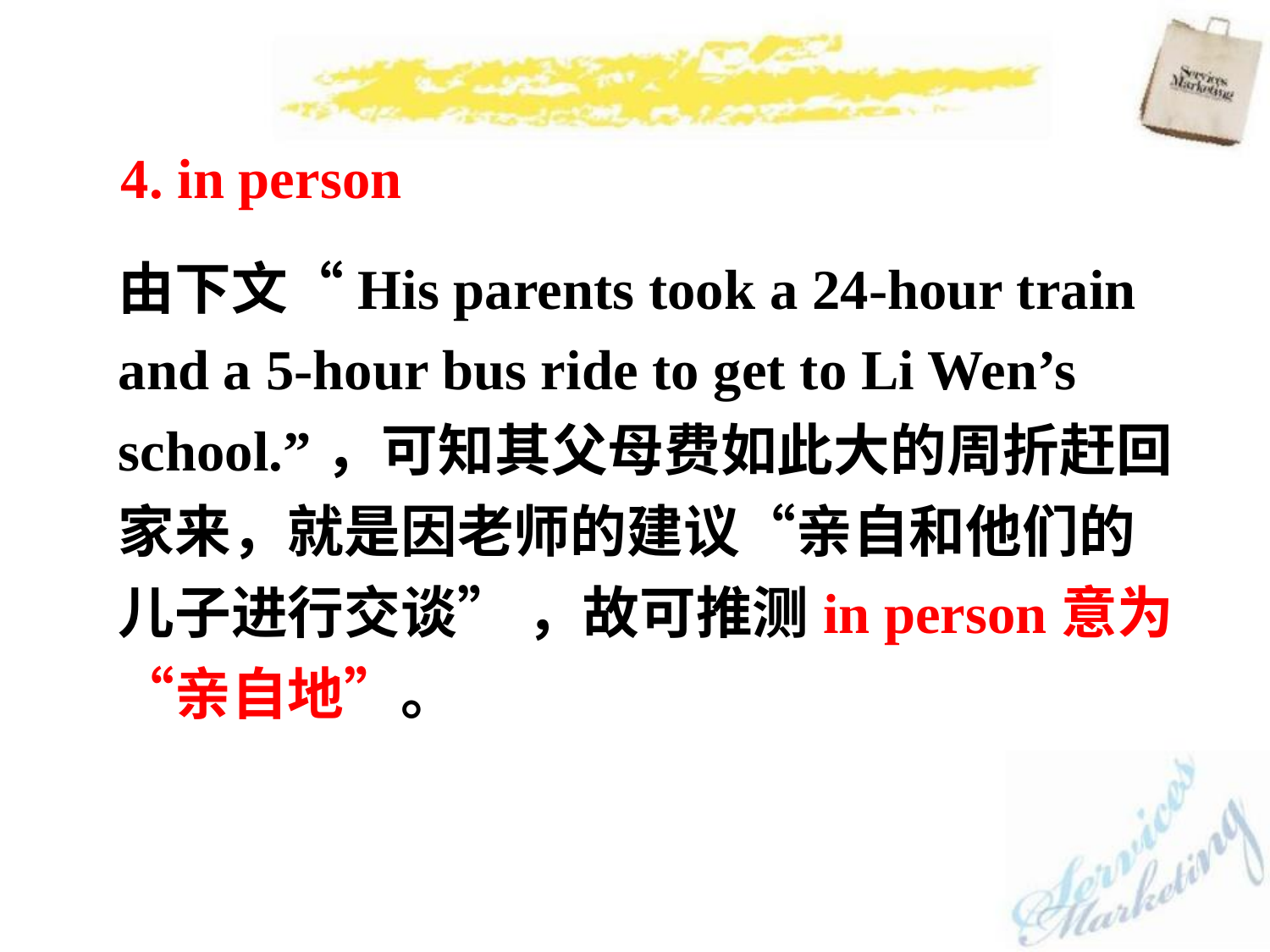

4. in person
由下文“His parents took a 24-hour train and a 5-hour bus ride to get to Li Wen’s school.”，可知其父母费如此大的周折赶回家来，就是因老师的建议“亲自和他们的儿子进行交谈” ，故可推测in person意为“亲自地”。